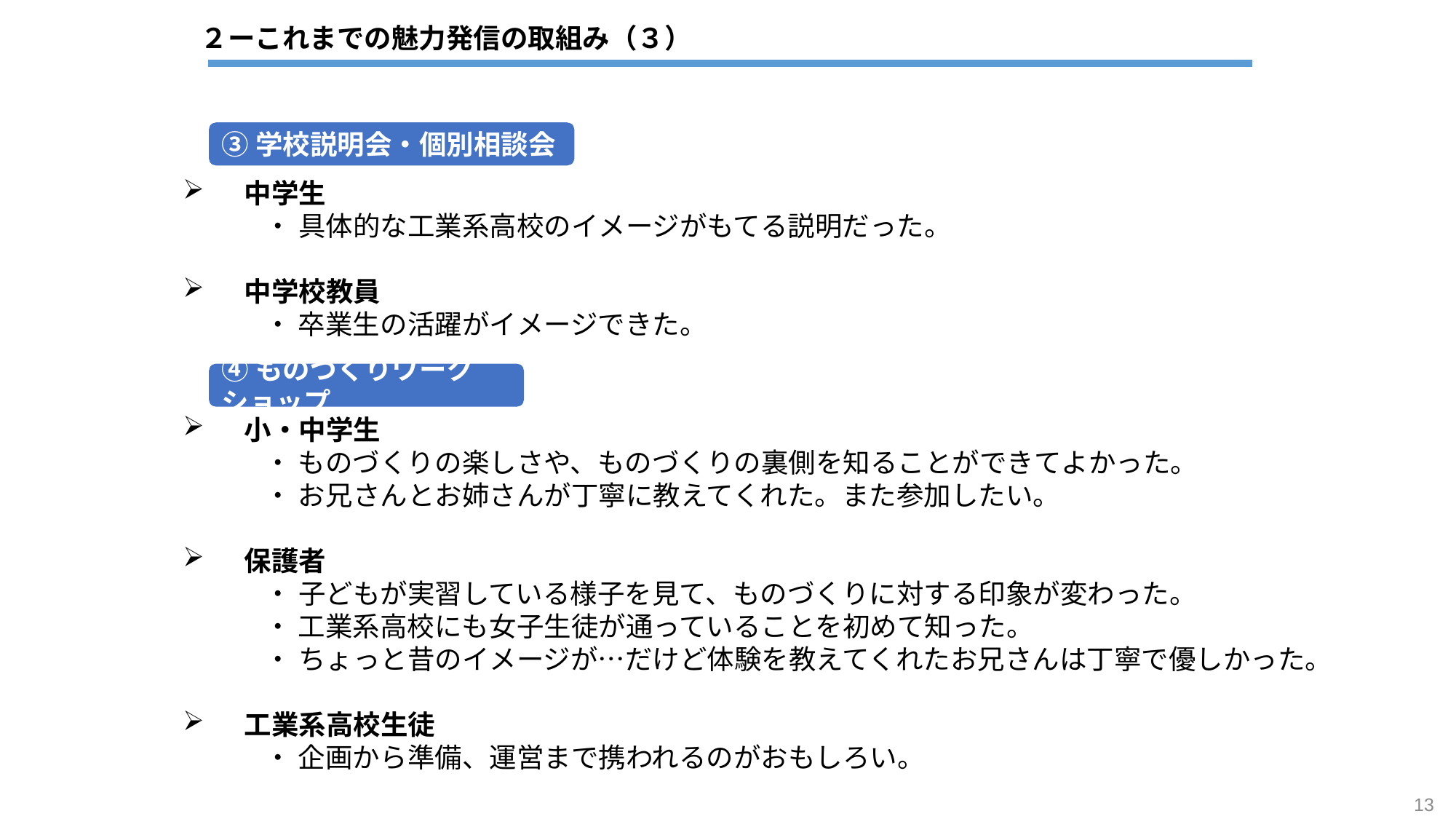

２ーこれまでの魅力発信の取組み（３）
③学校説明会・個別相談会
　中学生
　　　・ 具体的な工業系高校のイメージがもてる説明だった。

　中学校教員
　　　・ 卒業生の活躍がイメージできた。
④ものづくりワークショップ
　小・中学生
　　　・ ものづくりの楽しさや、ものづくりの裏側を知ることができてよかった。
　　　・ お兄さんとお姉さんが丁寧に教えてくれた。また参加したい。

　保護者
　　　・ 子どもが実習している様子を見て、ものづくりに対する印象が変わった。
　　　・ 工業系高校にも女子生徒が通っていることを初めて知った。
　　　・ ちょっと昔のイメージが…だけど体験を教えてくれたお兄さんは丁寧で優しかった。

　工業系高校生徒
　　　・ 企画から準備、運営まで携われるのがおもしろい。
13